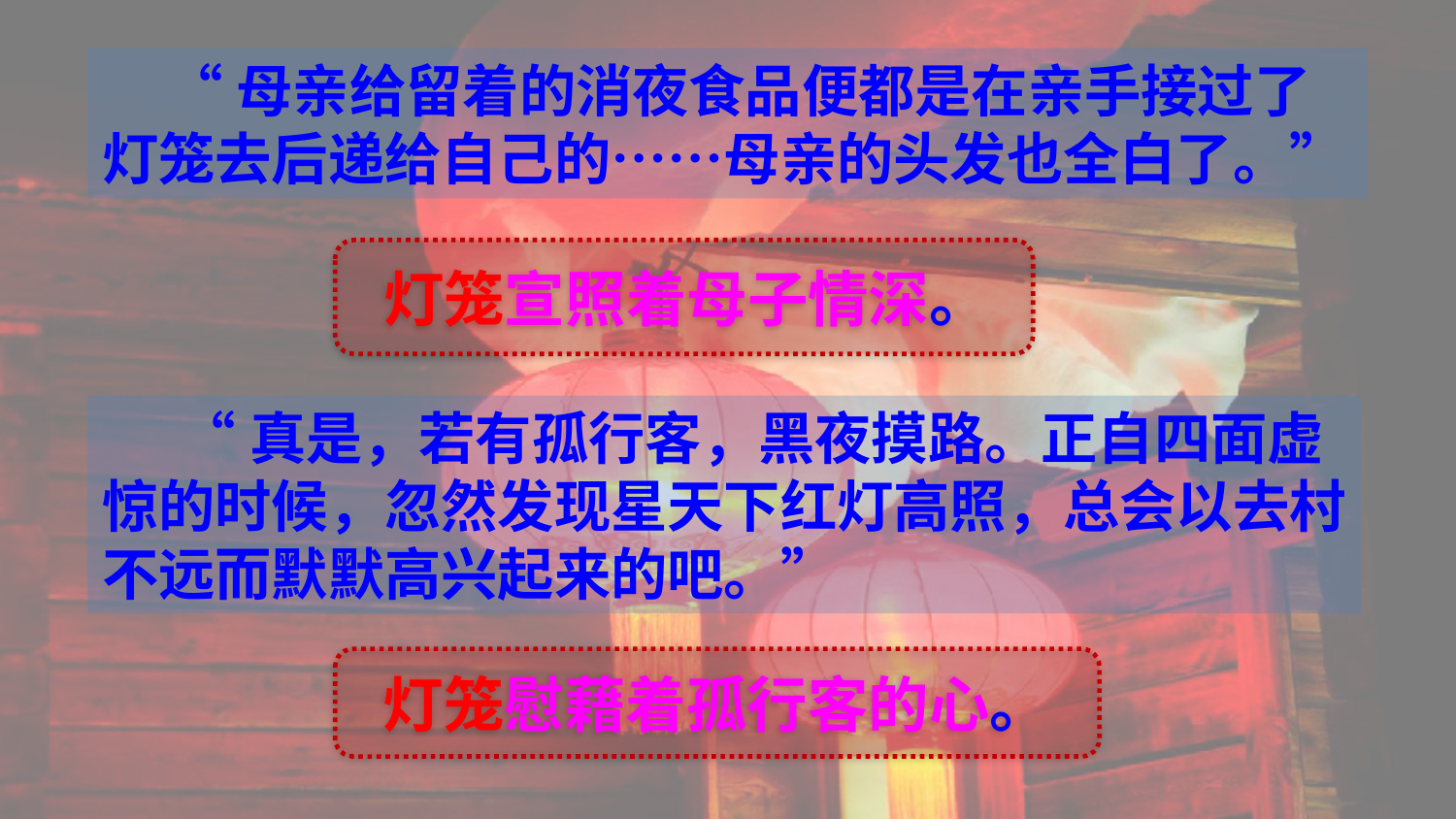

“母亲给留着的消夜食品便都是在亲手接过了灯笼去后递给自己的……母亲的头发也全白了。”
 灯笼宣照着母子情深。
      “真是，若有孤行客，黑夜摸路。正自四面虚惊的时候，忽然发现星天下红灯高照，总会以去村不远而默默高兴起来的吧。”
 灯笼慰藉着孤行客的心。